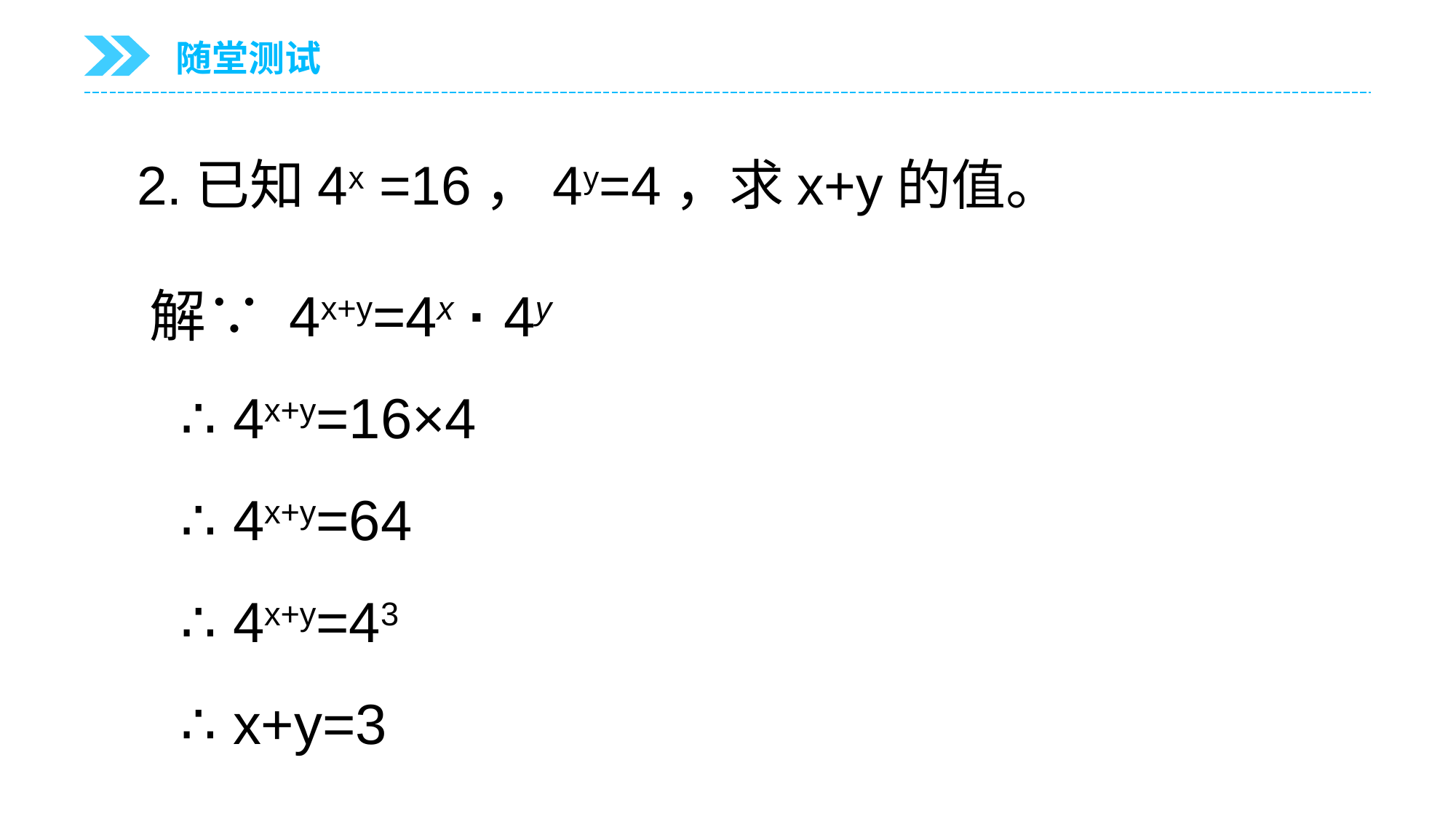

随堂测试
2.已知4x =16，4y=4，求x+y的值。
解∵ 4x+y=4x · 4y
  ∴ 4x+y=16×4
  ∴ 4x+y=64
  ∴ 4x+y=43
  ∴ x+y=3